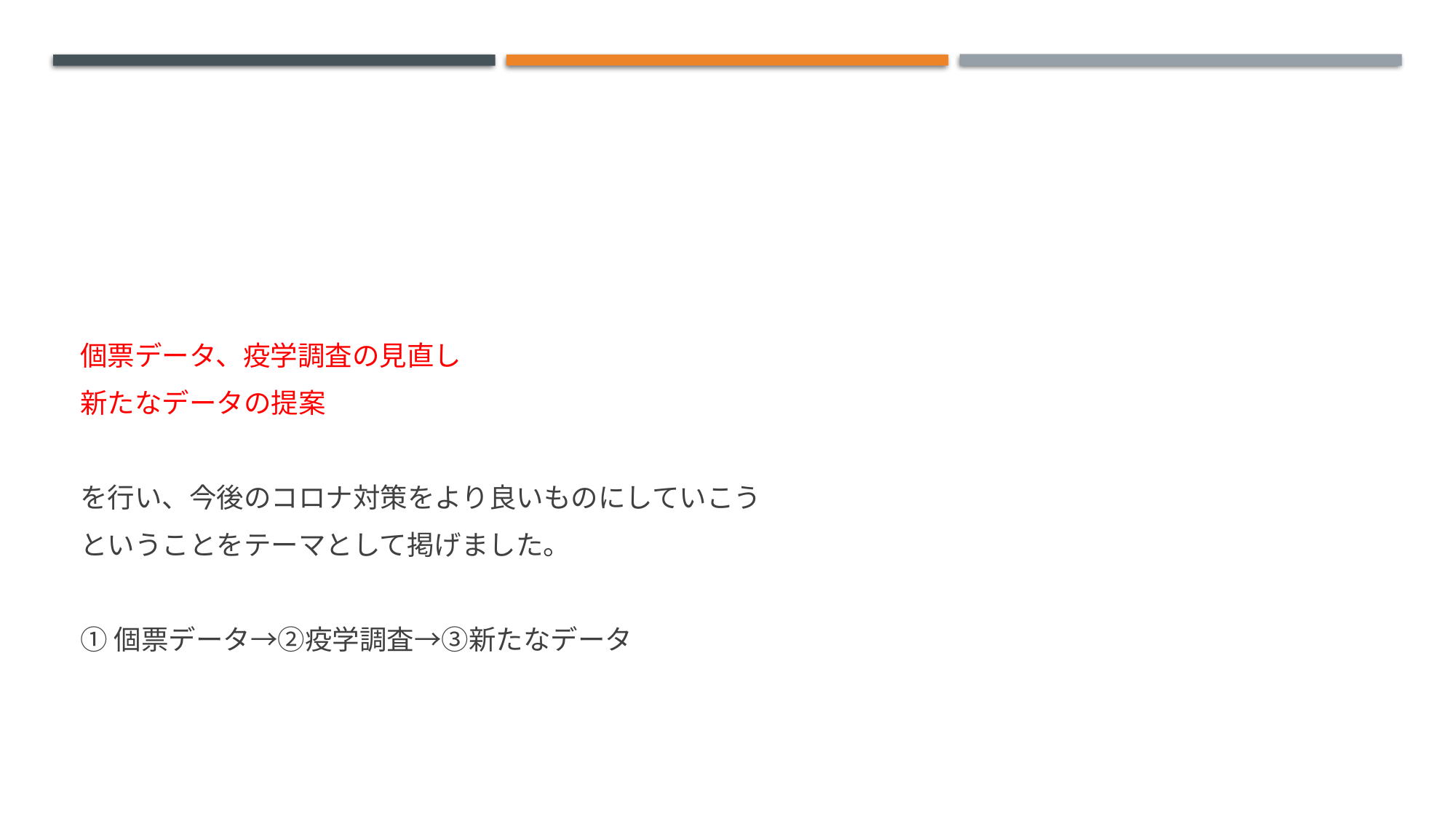

#

個票データ、疫学調査の見直し
新たなデータの提案

を行い、今後のコロナ対策をより良いものにしていこう
ということをテーマとして掲げました。

①個票データ→②疫学調査→③新たなデータ